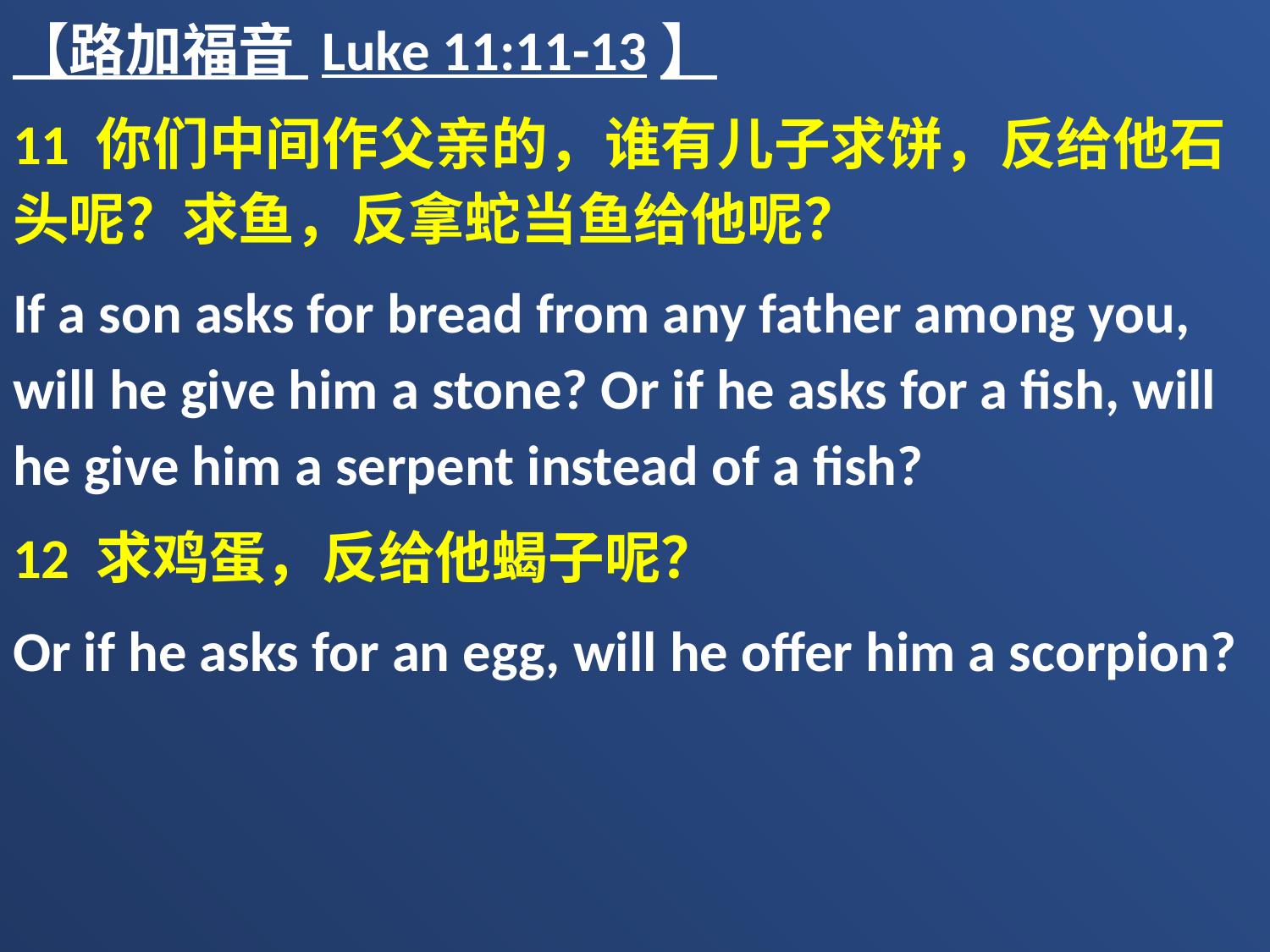

【路加福音 Luke 11:11-13】
11 你们中间作父亲的，谁有儿子求饼，反给他石头呢？求鱼，反拿蛇当鱼给他呢？
If a son asks for bread from any father among you, will he give him a stone? Or if he asks for a fish, will he give him a serpent instead of a fish?
12 求鸡蛋，反给他蝎子呢？
Or if he asks for an egg, will he offer him a scorpion?